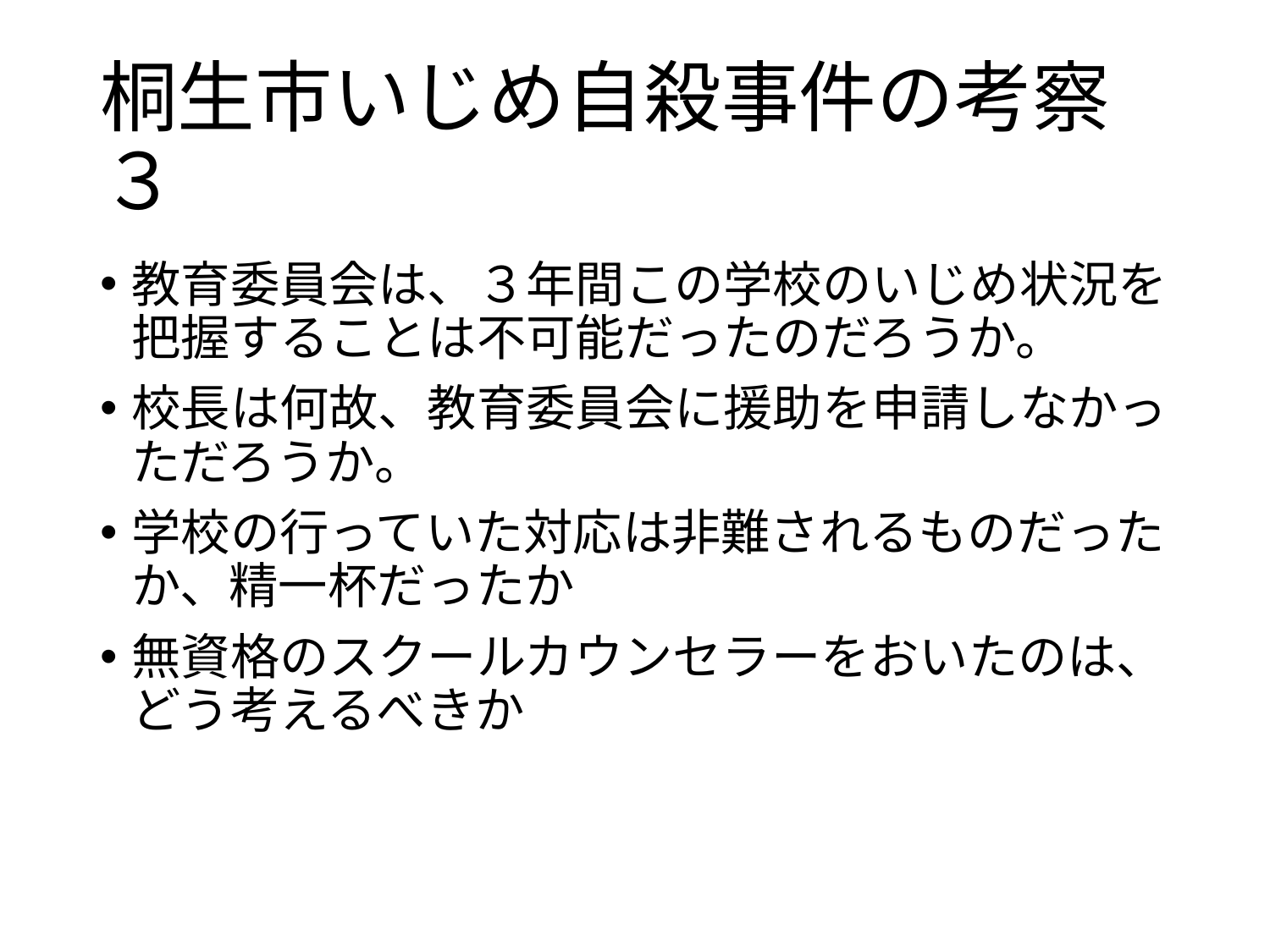

# 桐生市いじめ自殺事件の考察３
教育委員会は、３年間この学校のいじめ状況を把握することは不可能だったのだろうか。
校長は何故、教育委員会に援助を申請しなかっただろうか。
学校の行っていた対応は非難されるものだったか、精一杯だったか
無資格のスクールカウンセラーをおいたのは、どう考えるべきか